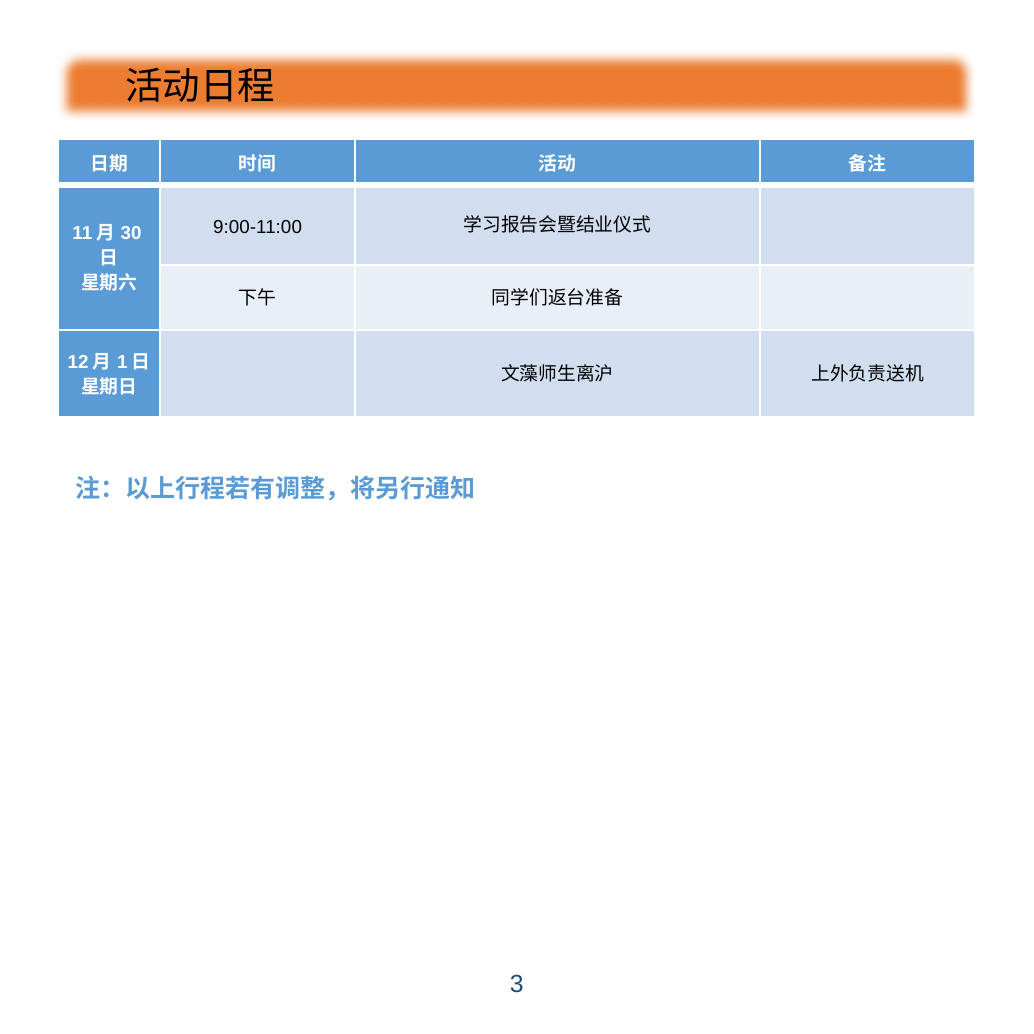

活动日程
| 日期 | 时间 | 活动 | 备注 |
| --- | --- | --- | --- |
| 11月30日 星期六 | 9:00-11:00 | 学习报告会暨结业仪式 |  |
|  | 下午 | 同学们返台准备 |  |
| 12月1日 星期日 |  | 文藻师生离沪 | 上外负责送机 |
注：以上行程若有调整，将另行通知
3